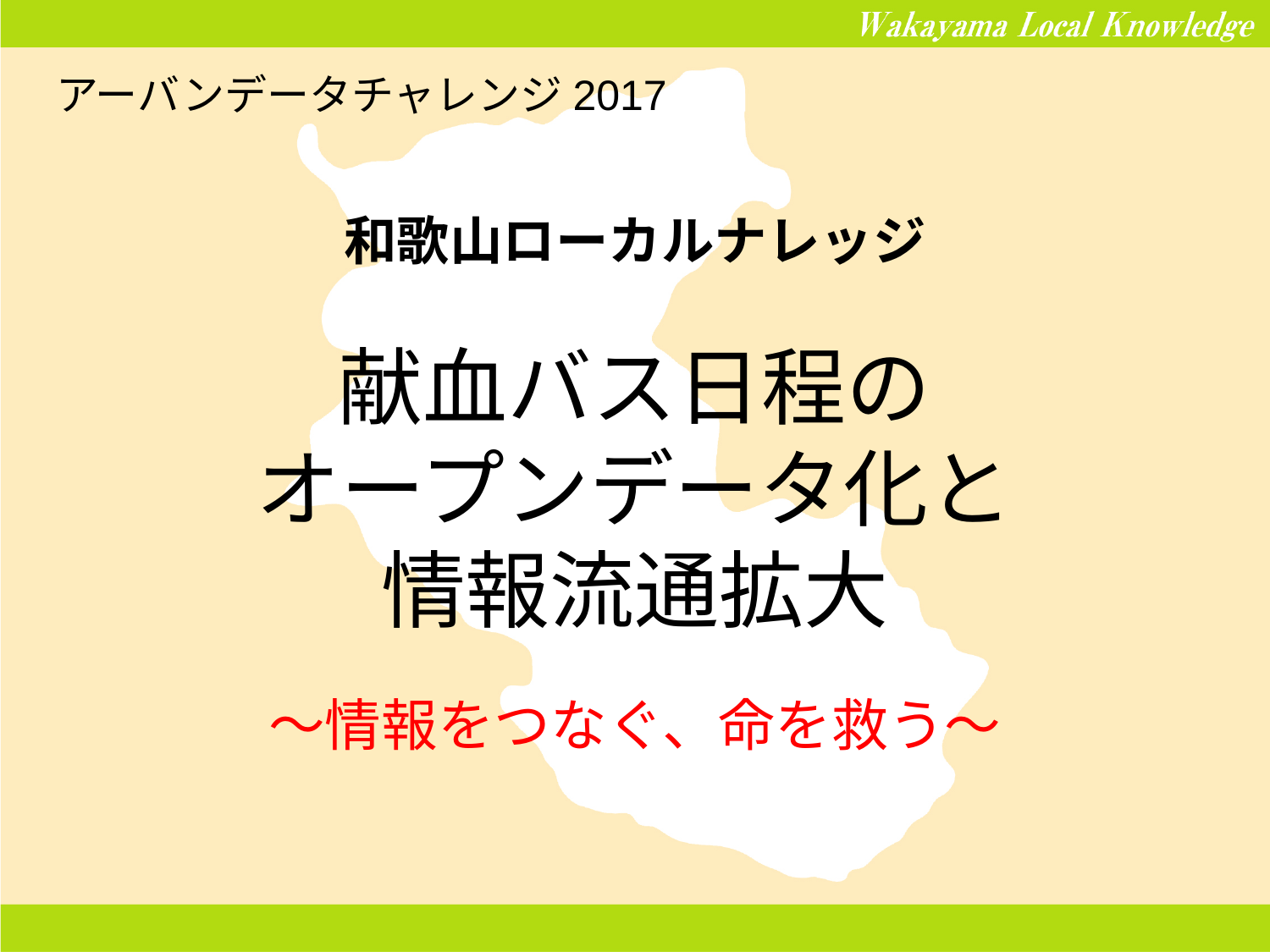

アーバンデータチャレンジ2017
和歌山ローカルナレッジ
献血バス日程の
オープンデータ化と
情報流通拡大
～情報をつなぐ、命を救う～